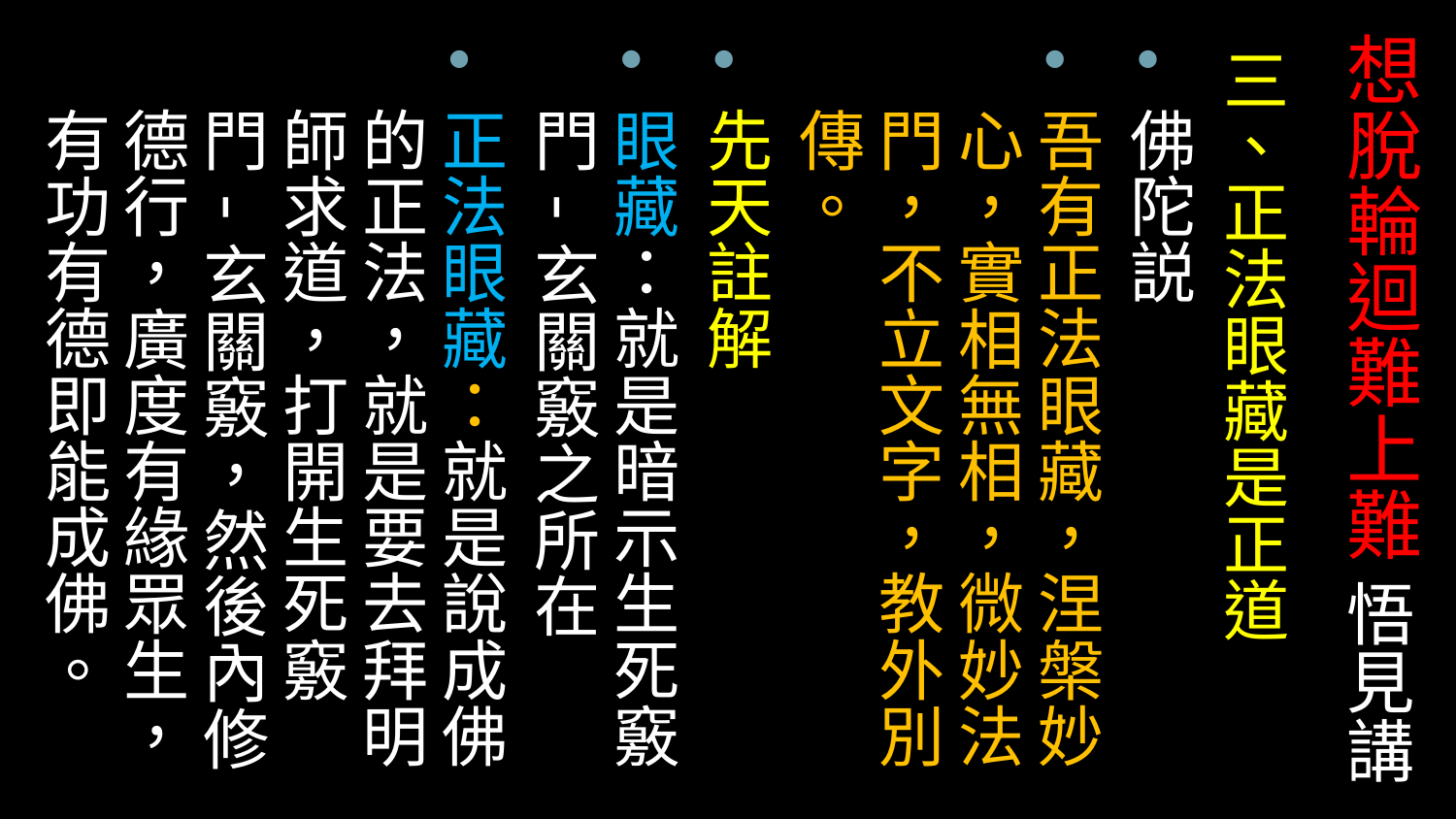

# 想脫輪迴難上難 悟見講
三、正法眼藏是正道
佛陀説
吾有正法眼藏，涅槃妙心，實相無相，微妙法門，不立文字，教外別傳。
先天註解
眼藏：就是暗示生死竅門-玄關竅之所在
正法眼藏：就是說成佛的正法，就是要去拜明師求道，打開生死竅門-玄關竅，然後內修德行，廣度有緣眾生，有功有德即能成佛。